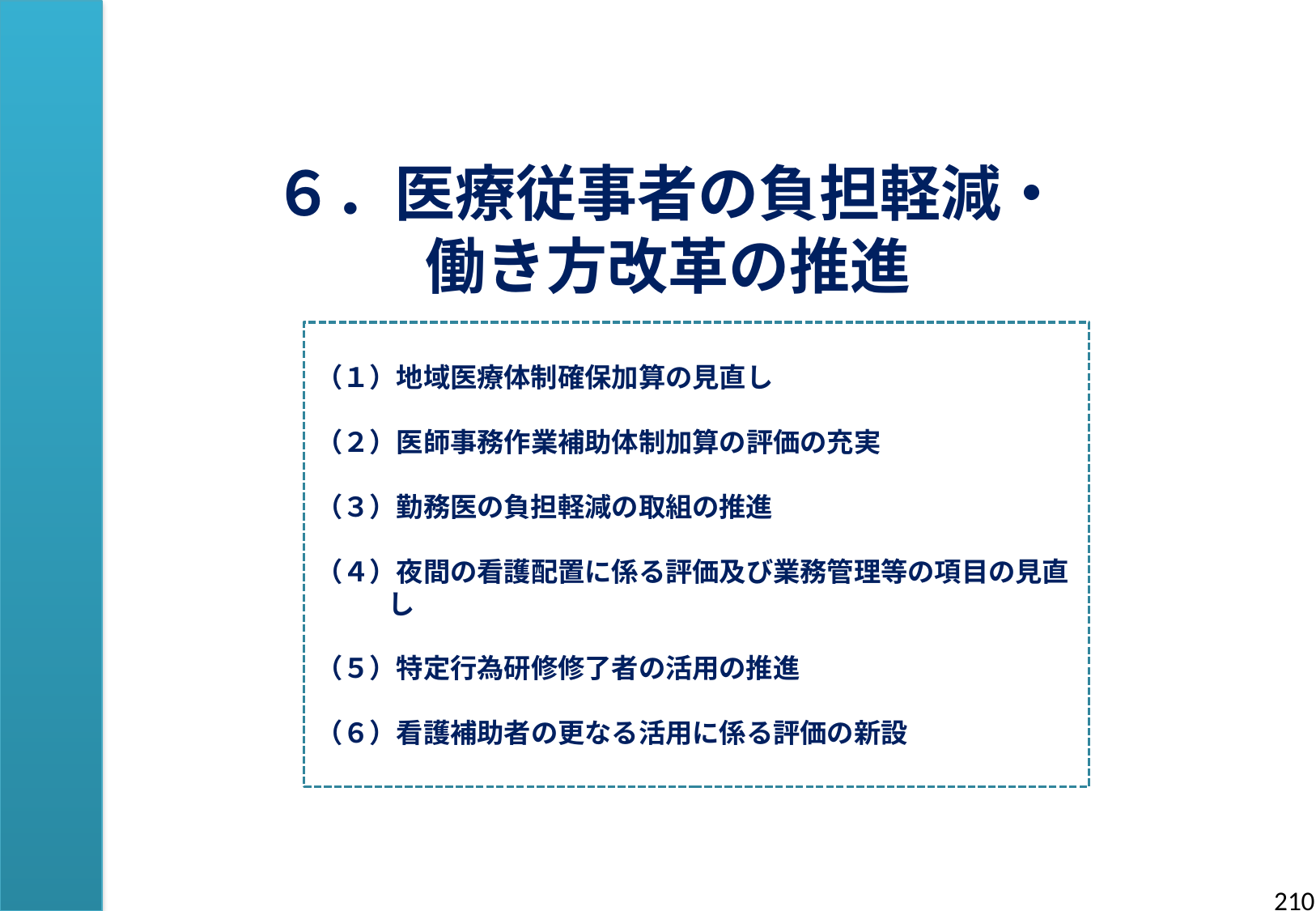

６．医療従事者の負担軽減・
働き方改革の推進

（１）地域医療体制確保加算の見直し

（２）医師事務作業補助体制加算の評価の充実

（３）勤務医の負担軽減の取組の推進

（４）夜間の看護配置に係る評価及び業務管理等の項目の見直し

（５）特定行為研修修了者の活用の推進

（６）看護補助者の更なる活用に係る評価の新設

210